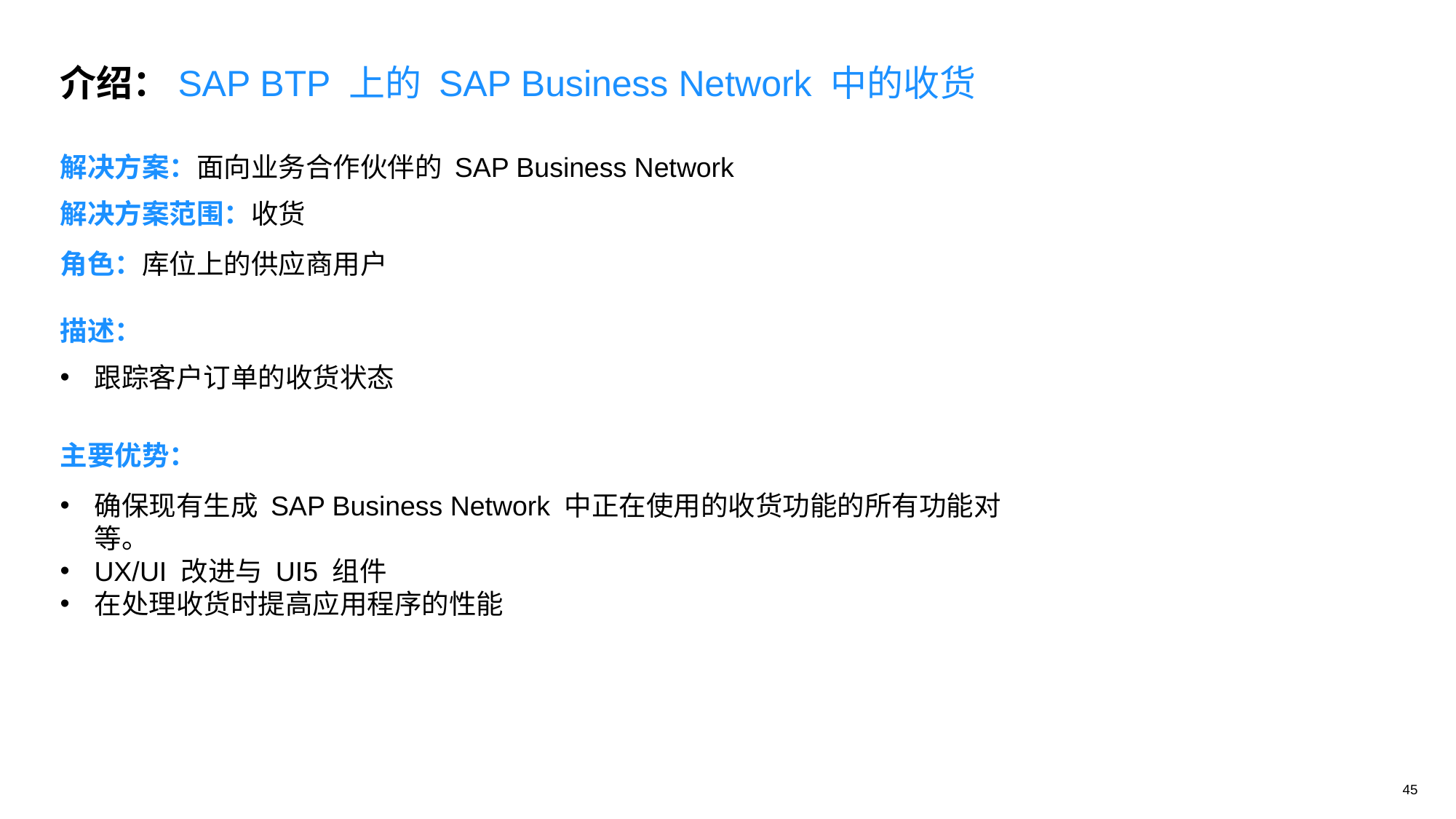

介绍：SAP BTP 上的 SAP Business Network 中的收货
解决方案：面向业务合作伙伴的 SAP Business Network
# 解决方案范围：收货
角色：库位上的供应商用户
描述：
跟踪客户订单的收货状态
主要优势：
确保现有生成 SAP Business Network 中正在使用的收货功能的所有功能对等。
UX/UI 改进与 UI5 组件
在处理收货时提高应用程序的性能